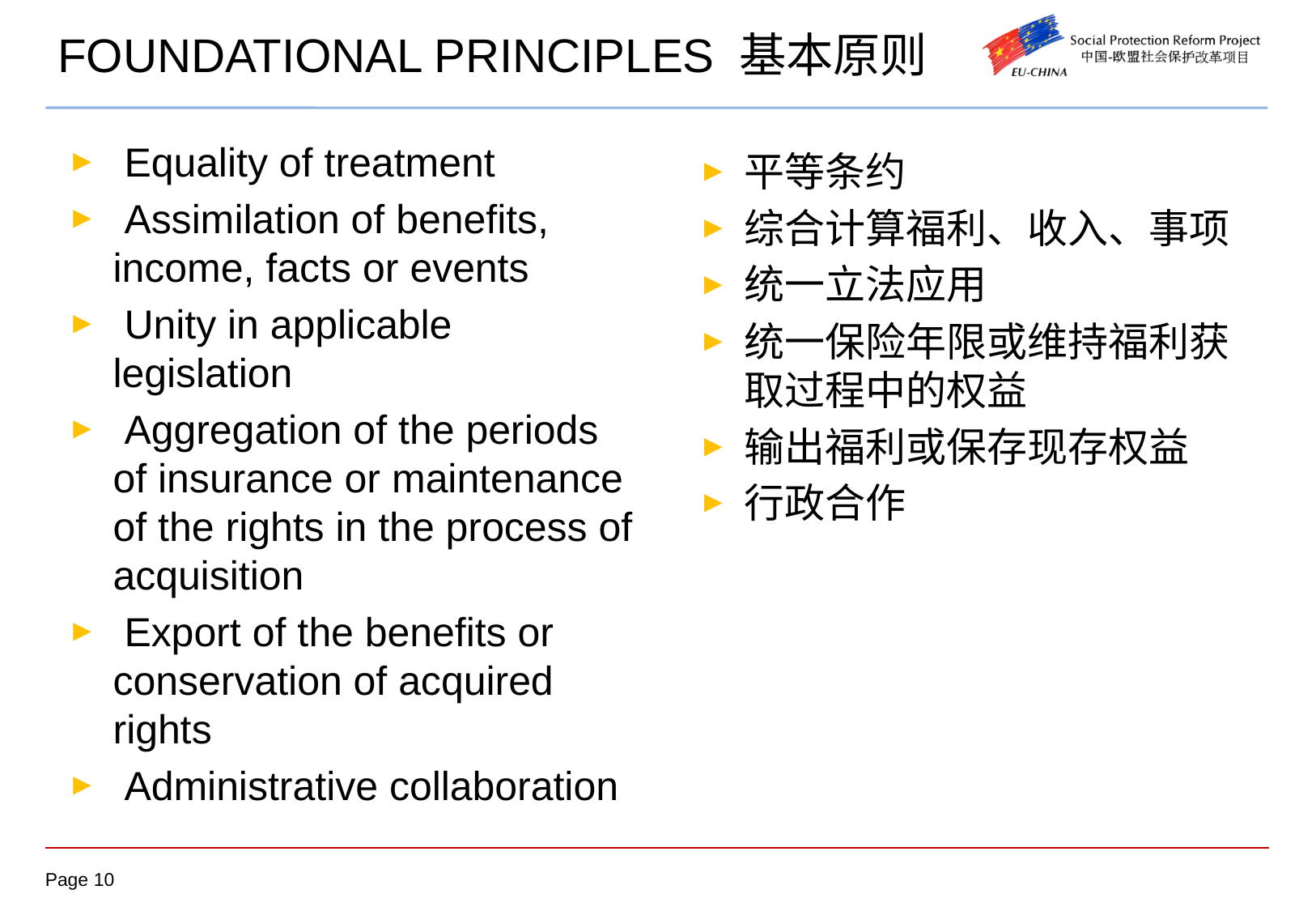

# FOUNDATIONAL PRINCIPLES 基本原则
 Equality of treatment
 Assimilation of benefits, income, facts or events
 Unity in applicable legislation
 Aggregation of the periods of insurance or maintenance of the rights in the process of acquisition
 Export of the benefits or conservation of acquired rights
 Administrative collaboration
平等条约
综合计算福利、收入、事项
统一立法应用
统一保险年限或维持福利获取过程中的权益
输出福利或保存现存权益
行政合作